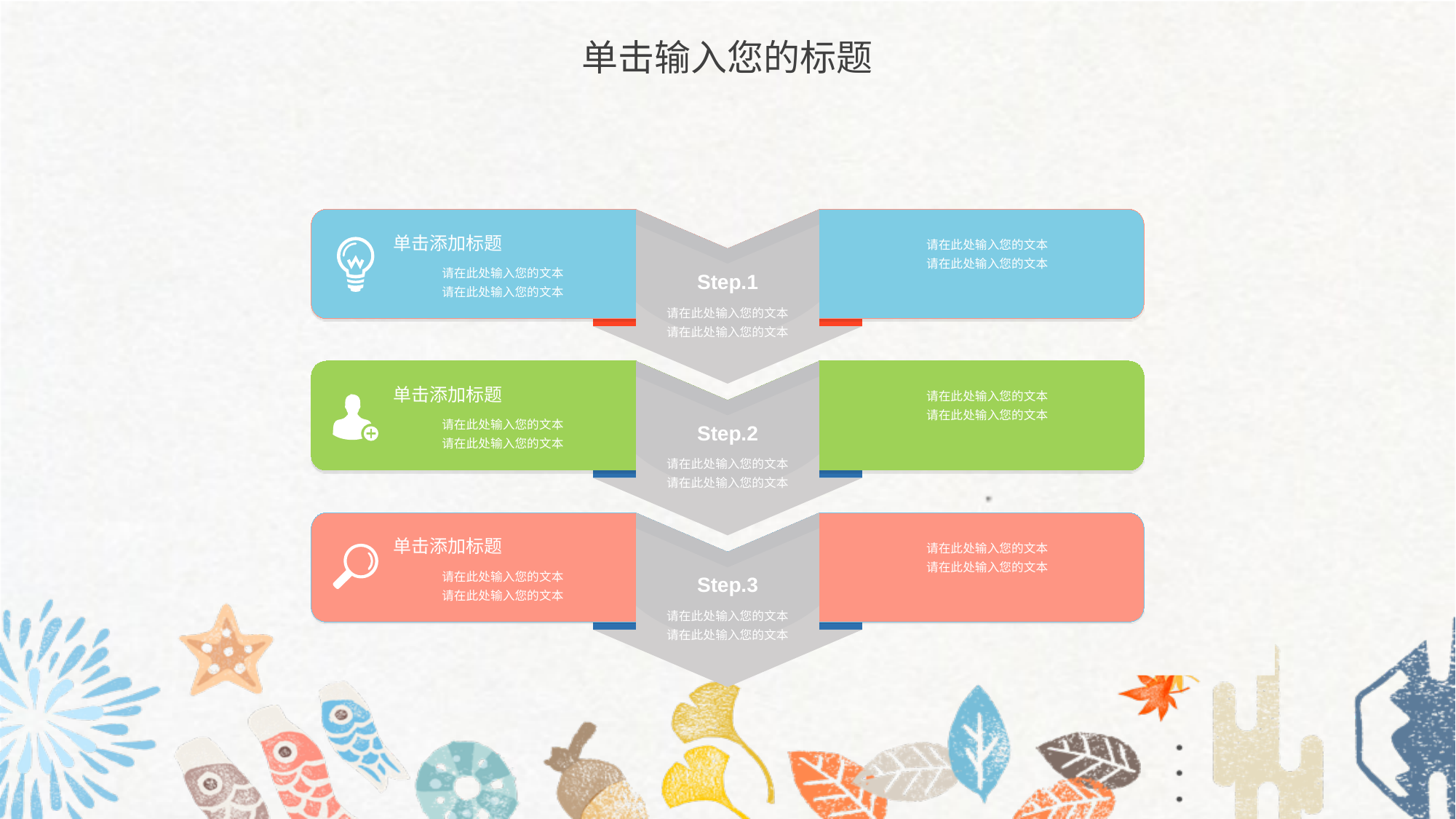

单击添加标题
请在此处输入您的文本
请在此处输入您的文本
请在此处输入您的文本
请在此处输入您的文本
Step.1
请在此处输入您的文本
请在此处输入您的文本

单击添加标题
请在此处输入您的文本
请在此处输入您的文本
请在此处输入您的文本
请在此处输入您的文本
Step.2
请在此处输入您的文本
请在此处输入您的文本

单击添加标题
请在此处输入您的文本
请在此处输入您的文本
请在此处输入您的文本
请在此处输入您的文本
Step.3
请在此处输入您的文本
请在此处输入您的文本